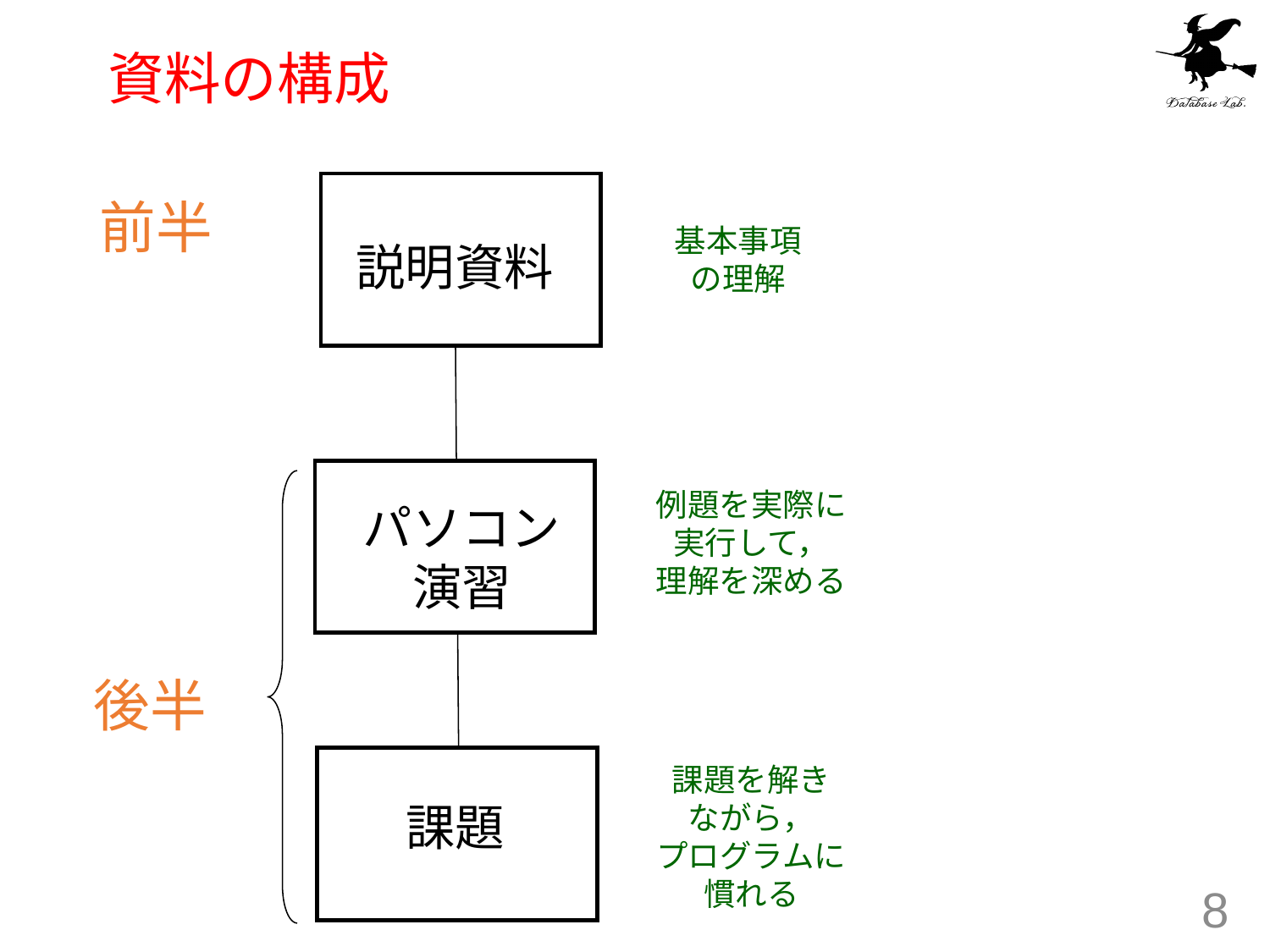

# 資料の構成

前半

基本事項
の理解
説明資料

例題を実際に
実行して，
理解を深める
パソコン
演習

後半

課題を解き
ながら，
プログラムに
慣れる
課題
8